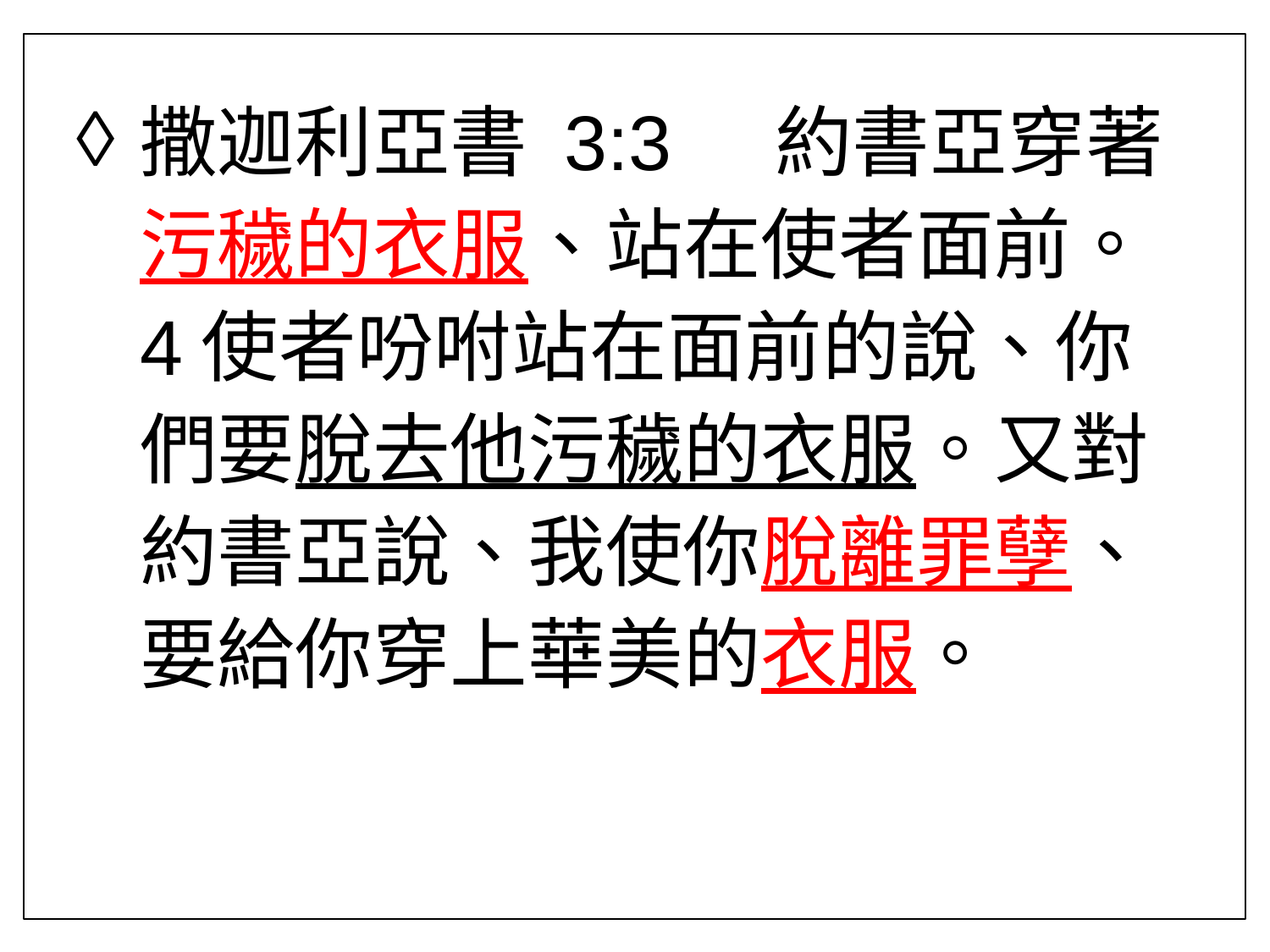

撒迦利亞書 3:3	約書亞穿著污穢的衣服、站在使者面前。4使者吩咐站在面前的說、你們要脫去他污穢的衣服。又對約書亞說、我使你脫離罪孽、要給你穿上華美的衣服。